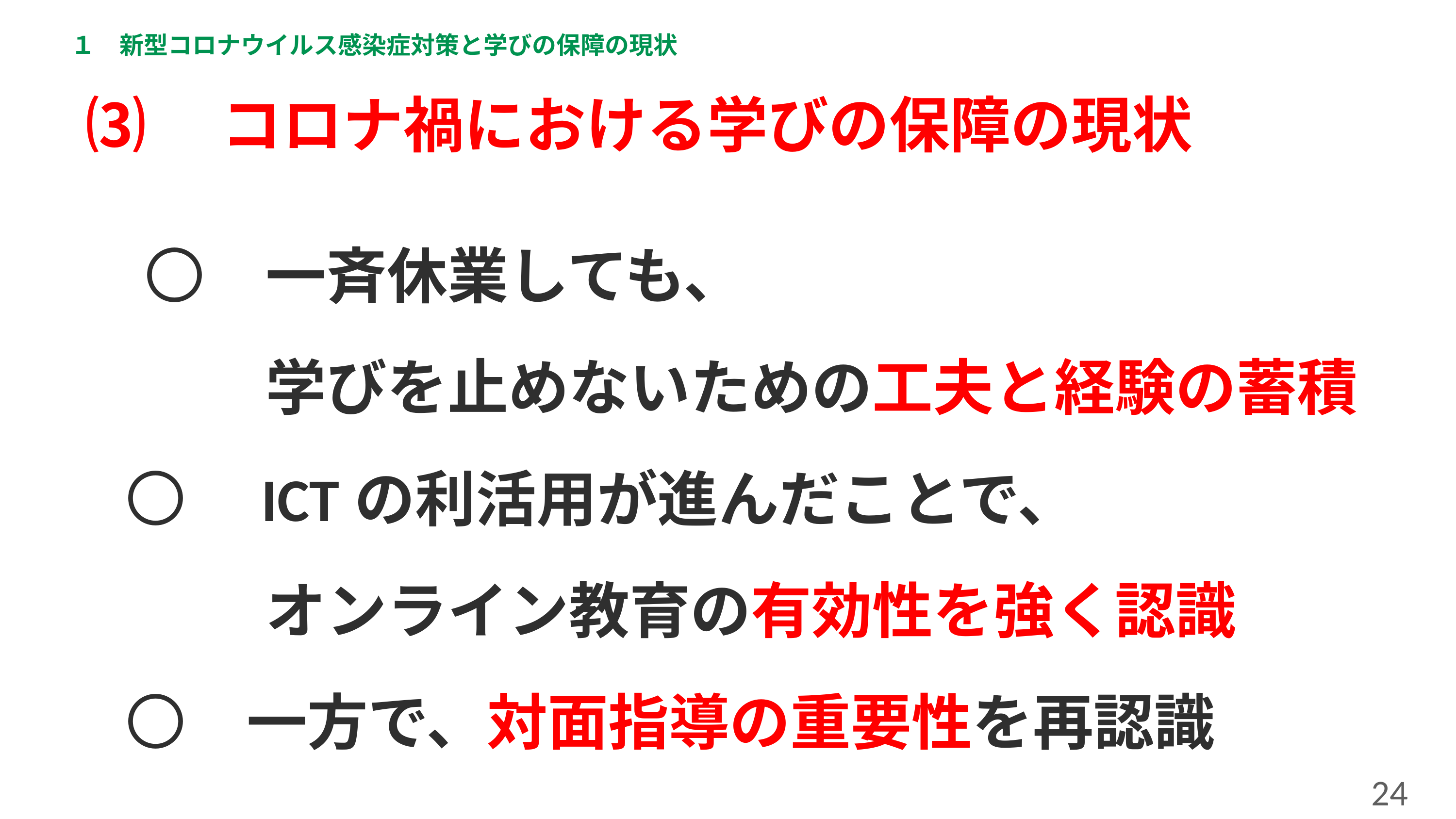

１　新型コロナウイルス感染症対策と学びの保障の現状
⑶　コロナ禍における学びの保障の現状
　　  〇　一斉休業しても、
　　　　  学びを止めないための工夫と経験の蓄積
　     〇　ICTの利活用が進んだことで、
　　　　  オンライン教育の有効性を強く認識
　     〇　一方で、対面指導の重要性を再認識

24